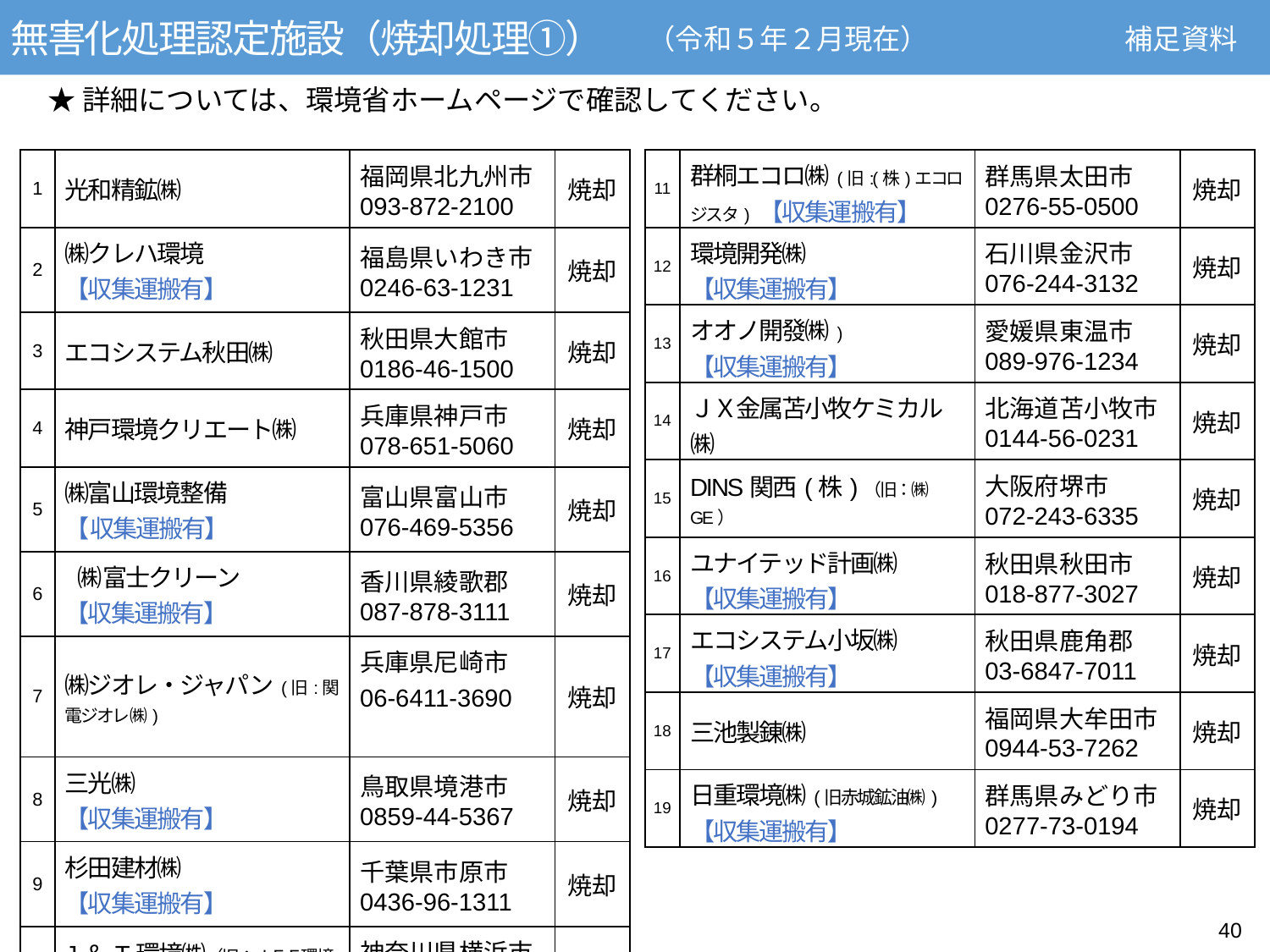

無害化処理認定施設（焼却処理①）
（令和５年２月現在）
補足資料
★詳細については、環境省ホームページで確認してください。
| 1 | 光和精鉱㈱ | 福岡県北九州市 093-872-2100 | 焼却 |
| --- | --- | --- | --- |
| 2 | ㈱クレハ環境 【収集運搬有】 | 福島県いわき市 0246-63-1231 | 焼却 |
| 3 | エコシステム秋田㈱ | 秋田県大館市 0186-46-1500 | 焼却 |
| 4 | 神戸環境クリエート㈱ | 兵庫県神戸市 078-651-5060 | 焼却 |
| 5 | ㈱富山環境整備 【収集運搬有】 | 富山県富山市 076-469-5356 | 焼却 |
| 6 | ㈱富士クリーン 【収集運搬有】 | 香川県綾歌郡 087-878-3111 | 焼却 |
| 7 | ㈱ジオレ・ジャパン(旧:関電ジオレ㈱) | 兵庫県尼崎市 06-6411-3690 | 焼却 |
| 8 | 三光㈱ 【収集運搬有】 | 鳥取県境港市0859-44-5367 | 焼却 |
| 9 | 杉田建材㈱ 【収集運搬有】 | 千葉県市原市 0436-96-1311 | 焼却 |
| 10 | J＆T環境㈱（旧：ＪＦＥ環境㈱） | 神奈川県横浜市045-505-7949 | 焼却 |
| 11 | 群桐エコロ㈱(旧:(株)エコロジスタ) 【収集運搬有】 | 群馬県太田市0276-55-0500 | 焼却 |
| --- | --- | --- | --- |
| 12 | 環境開発㈱ 【収集運搬有】 | 石川県金沢市 076-244-3132 | 焼却 |
| 13 | オオノ開發㈱) 【収集運搬有】 | 愛媛県東温市 089-976-1234 | 焼却 |
| 14 | ＪＸ金属苫小牧ケミカル㈱ | 北海道苫小牧市0144-56-0231 | 焼却 |
| 15 | DINS関西(株)（旧：㈱GE） | 大阪府堺市 072-243-6335 | 焼却 |
| 16 | ユナイテッド計画㈱ 【収集運搬有】 | 秋田県秋田市 018-877-3027 | 焼却 |
| 17 | エコシステム小坂㈱ 【収集運搬有】 | 秋田県鹿角郡 03-6847-7011 | 焼却 |
| 18 | 三池製錬㈱ | 福岡県大牟田市 0944-53-7262 | 焼却 |
| 19 | 日重環境㈱(旧赤城鉱油㈱) 【収集運搬有】 | 群馬県みどり市 0277-73-0194 | 焼却 |
40